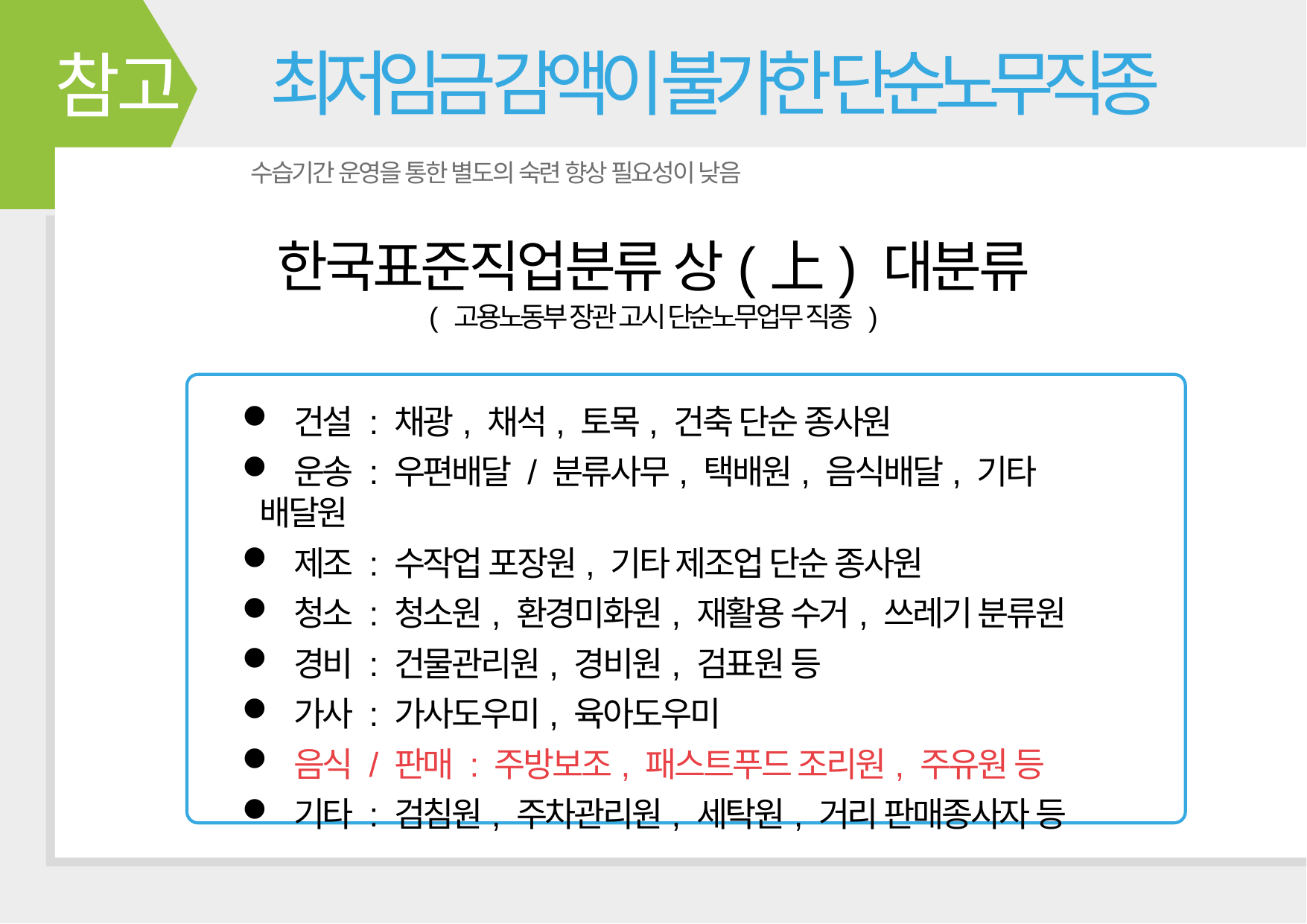

최저임금 감액이 불가한 단순노무직종
참고
수습기간 운영을 통한 별도의 숙련 향상 필요성이 낮음
한국표준직업분류 상(上) 대분류
(  고용노동부 장관 고시 단순노무업무 직종  )

 건설 : 채광, 채석, 토목, 건축 단순 종사원
 운송 : 우편배달 / 분류사무, 택배원, 음식배달, 기타 배달원
 제조 : 수작업 포장원, 기타 제조업 단순 종사원
 청소 : 청소원, 환경미화원, 재활용 수거, 쓰레기 분류원
 경비 : 건물관리원, 경비원, 검표원 등
 가사 : 가사도우미, 육아도우미
 음식 / 판매 : 주방보조, 패스트푸드 조리원, 주유원 등
 기타 : 검침원, 주차관리원, 세탁원, 거리 판매종사자 등